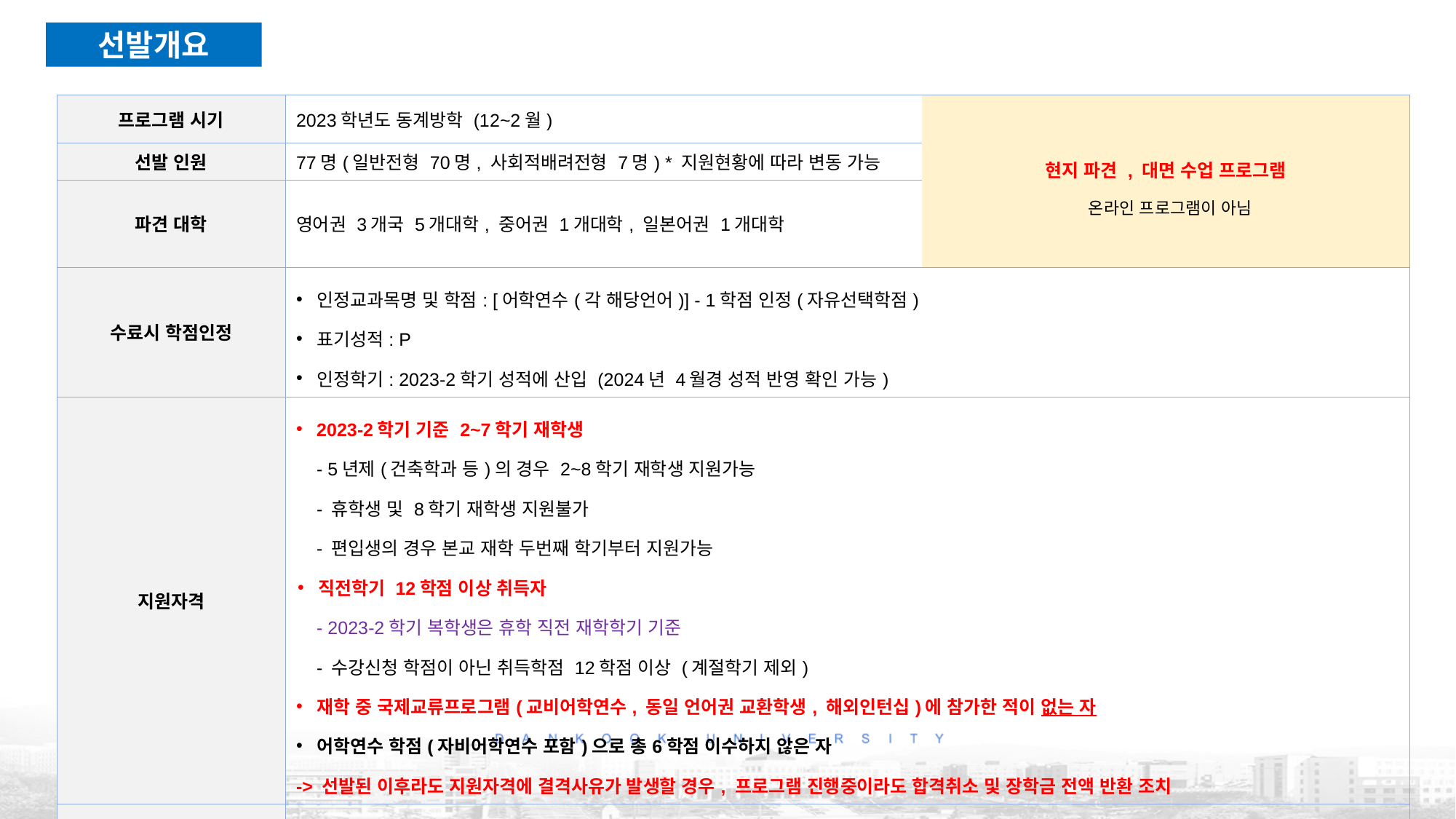

선발개요
| 프로그램 시기 | 2023학년도 동계방학 (12~2월) | 현지 파견 , 대면 수업 프로그램 온라인 프로그램이 아님 |
| --- | --- | --- |
| 선발 인원 | 77명(일반전형 70명, 사회적배려전형 7명) \* 지원현황에 따라 변동 가능 |  |
| 파견 대학 | 영어권 3개국 5개대학, 중어권 1개대학, 일본어권 1개대학 |  |
| 수료시 학점인정 | 인정교과목명 및 학점: [어학연수(각 해당언어)] - 1학점 인정(자유선택학점) 표기성적: P 인정학기: 2023-2학기 성적에 산입 (2024년 4월경 성적 반영 확인 가능) |  |
| 지원자격 | 2023-2학기 기준 2~7학기 재학생 - 5년제(건축학과 등)의 경우 2~8학기 재학생 지원가능 - 휴학생 및 8학기 재학생 지원불가 - 편입생의 경우 본교 재학 두번째 학기부터 지원가능 직전학기 12학점 이상 취득자 - 2023-2학기 복학생은 휴학 직전 재학학기 기준 - 수강신청 학점이 아닌 취득학점 12학점 이상 (계절학기 제외) 재학 중 국제교류프로그램(교비어학연수, 동일 언어권 교환학생, 해외인턴십)에 참가한 적이 없는 자 어학연수 학점(자비어학연수 포함)으로 총6학점 이수하지 않은 자 -> 선발된 이후라도 지원자격에 결격사유가 발생할 경우, 프로그램 진행중이라도 합격취소 및 장학금 전액 반환 조치 |  |
| 사회적배려대상자 전형 | 2023-2학기 한국장학재단 소득분위 3분위 이하인 자 한국장학재단 소득구간 통지서 제출 필요 |  |